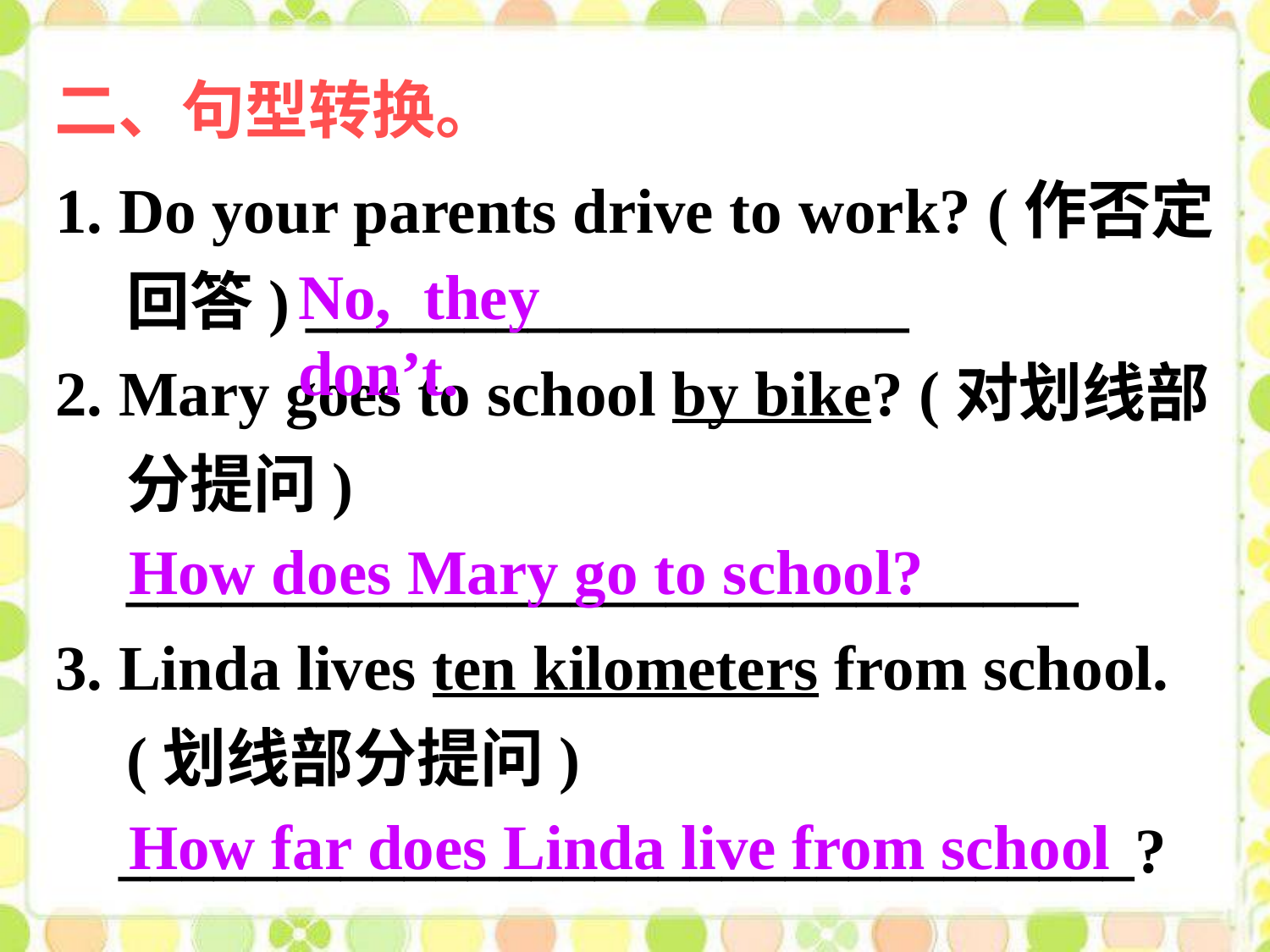

二、句型转换。
1. Do your parents drive to work? (作否定回答) ___________________
2. Mary goes to school by bike? (对划线部分提问)      ______________________________
3. Linda lives ten kilometers from school. (划线部分提问)
    ________________________________?
No,  they don’t.
How does Mary go to school?
How far does Linda live from school